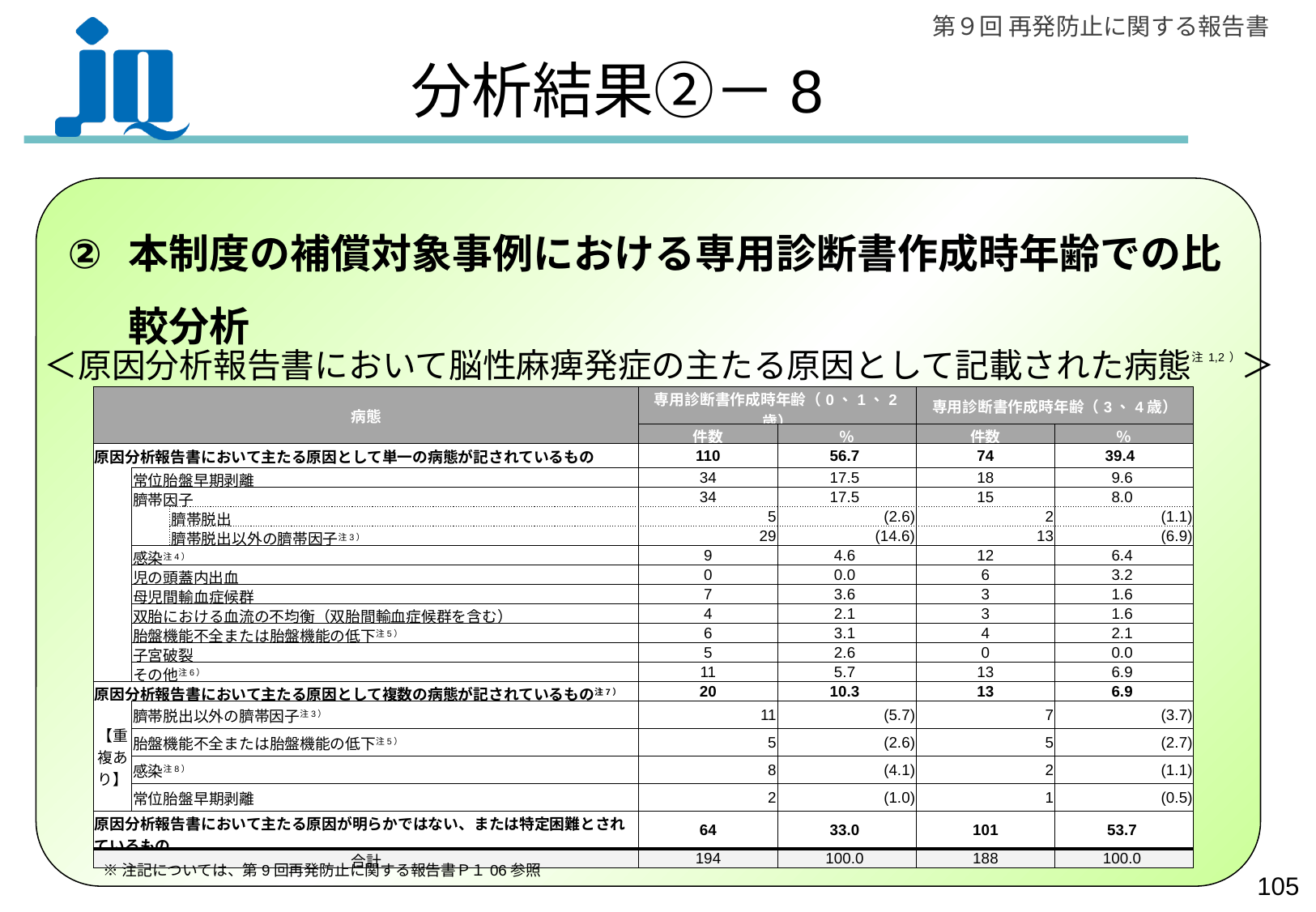

# 分析結果②－8
本制度の補償対象事例における専用診断書作成時年齢での比較分析
＜原因分析報告書において脳性麻痺発症の主たる原因として記載された病態注1,2）＞
| 病態 |  |  | 専用診断書作成時年齢（0、1、2歳） |  | 専用診断書作成時年齢（3、4歳） |  |
| --- | --- | --- | --- | --- | --- | --- |
|  |  |  | 件数 | ％ | 件数 | ％ |
| 原因分析報告書において主たる原因として単一の病態が記されているもの |  |  | 110 | 56.7 | 74 | 39.4 |
|  | 常位胎盤早期剥離 |  | 34 | 17.5 | 18 | 9.6 |
|  | 臍帯因子 |  | 34 | 17.5 | 15 | 8.0 |
|  |  | 臍帯脱出 | 5 | (2.6) | 2 | (1.1) |
|  |  | 臍帯脱出以外の臍帯因子注3） | 29 | (14.6) | 13 | (6.9) |
|  | 感染注4） |  | 9 | 4.6 | 12 | 6.4 |
|  | 児の頭蓋内出血 |  | 0 | 0.0 | 6 | 3.2 |
|  | 母児間輸血症候群 |  | 7 | 3.6 | 3 | 1.6 |
|  | 双胎における血流の不均衡（双胎間輸血症候群を含む） |  | 4 | 2.1 | 3 | 1.6 |
|  | 胎盤機能不全または胎盤機能の低下注5） |  | 6 | 3.1 | 4 | 2.1 |
|  | 子宮破裂 |  | 5 | 2.6 | 0 | 0.0 |
|  | その他注6） |  | 11 | 5.7 | 13 | 6.9 |
| 原因分析報告書において主たる原因として複数の病態が記されているもの注7） |  |  | 20 | 10.3 | 13 | 6.9 |
| 【重複あり】 | 臍帯脱出以外の臍帯因子注3） |  | 11 | (5.7) | 7 | (3.7) |
|  | 胎盤機能不全または胎盤機能の低下注5） |  | 5 | (2.6) | 5 | (2.7) |
|  | 感染注8） |  | 8 | (4.1) | 2 | (1.1) |
|  | 常位胎盤早期剥離 |  | 2 | (1.0) | 1 | (0.5) |
| 原因分析報告書において主たる原因が明らかではない、または特定困難とされているもの |  |  | 64 | 33.0 | 101 | 53.7 |
| 合計 |  |  | 194 | 100.0 | 188 | 100.0 |
※注記については、第9回再発防止に関する報告書Ｐ１06参照
105